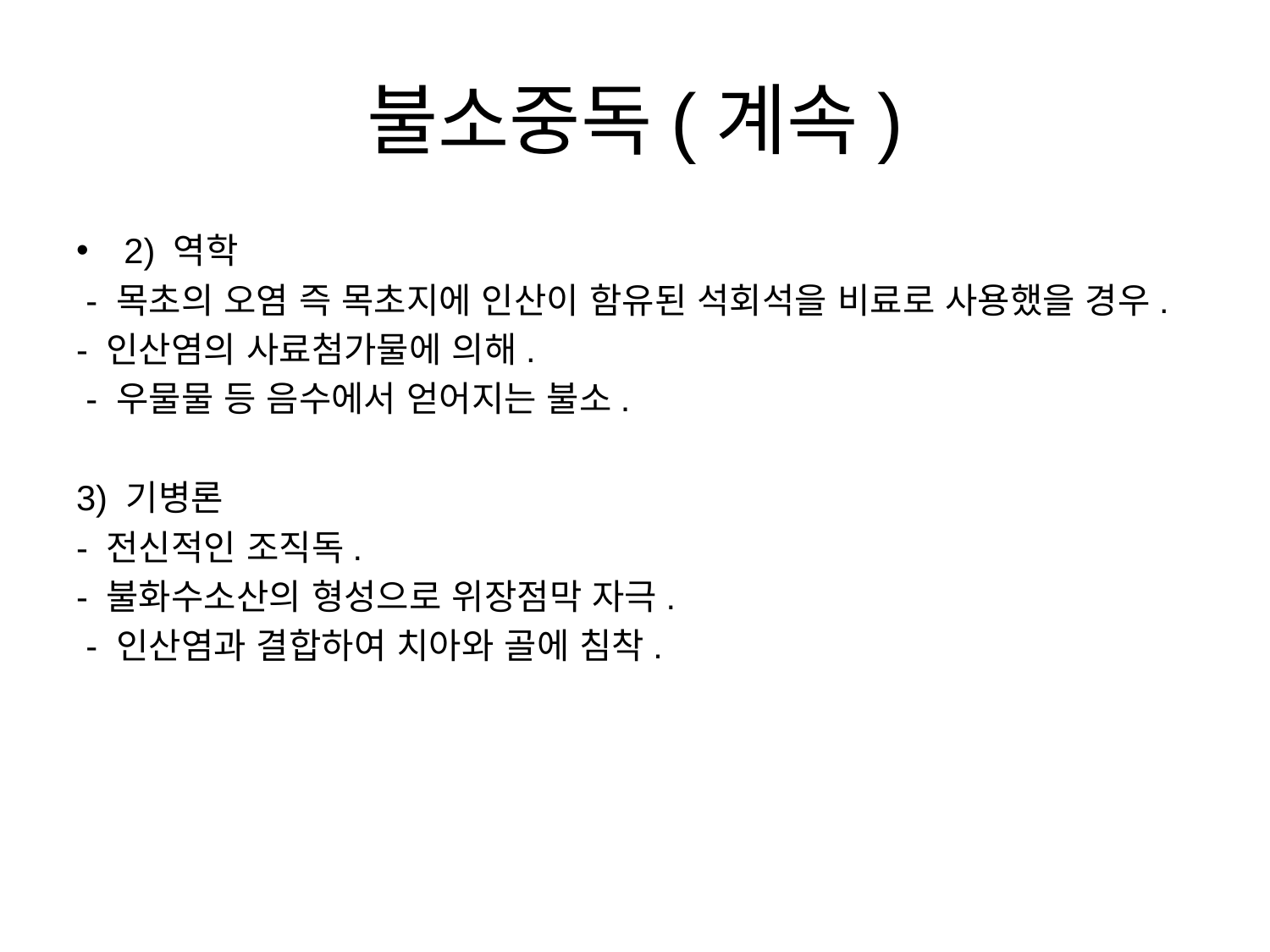

# 불소중독(계속)
2) 역학
 - 목초의 오염 즉 목초지에 인산이 함유된 석회석을 비료로 사용했을 경우.
- 인산염의 사료첨가물에 의해.
 - 우물물 등 음수에서 얻어지는 불소.

3) 기병론
- 전신적인 조직독.
- 불화수소산의 형성으로 위장점막 자극.
 - 인산염과 결합하여 치아와 골에 침착.